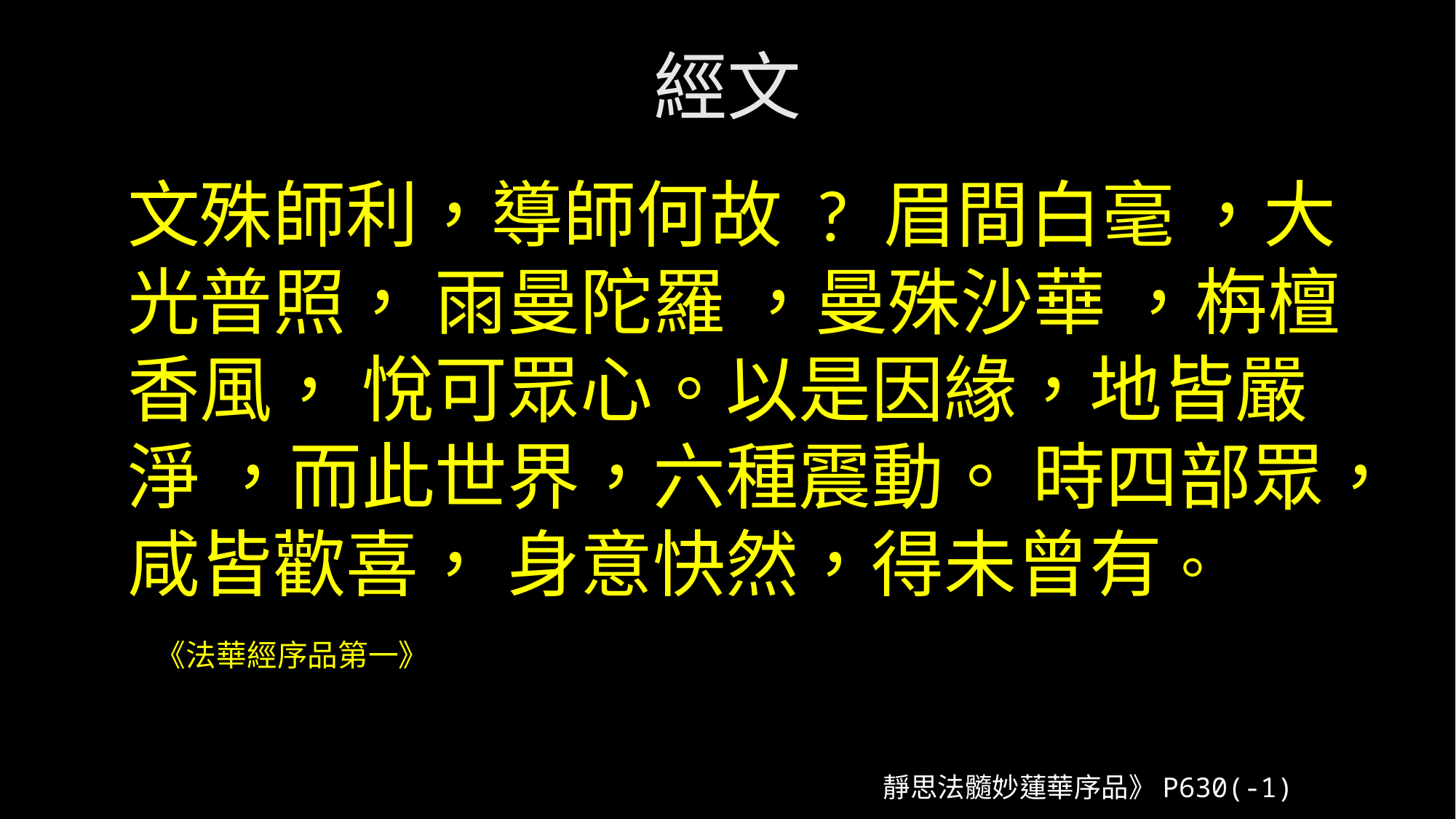

# 經文
文殊師利，導師何故 ? 眉間白毫 ，大光普照， 雨曼陀羅 ，曼殊沙華 ，栴檀香風， 悅可眾心。以是因緣，地皆嚴淨 ，而此世界，六種震動。 時四部眾，咸皆歡喜， 身意快然，得未曾有。
 《法華經序品第一》
靜思法髓妙蓮華序品》P630(-1)